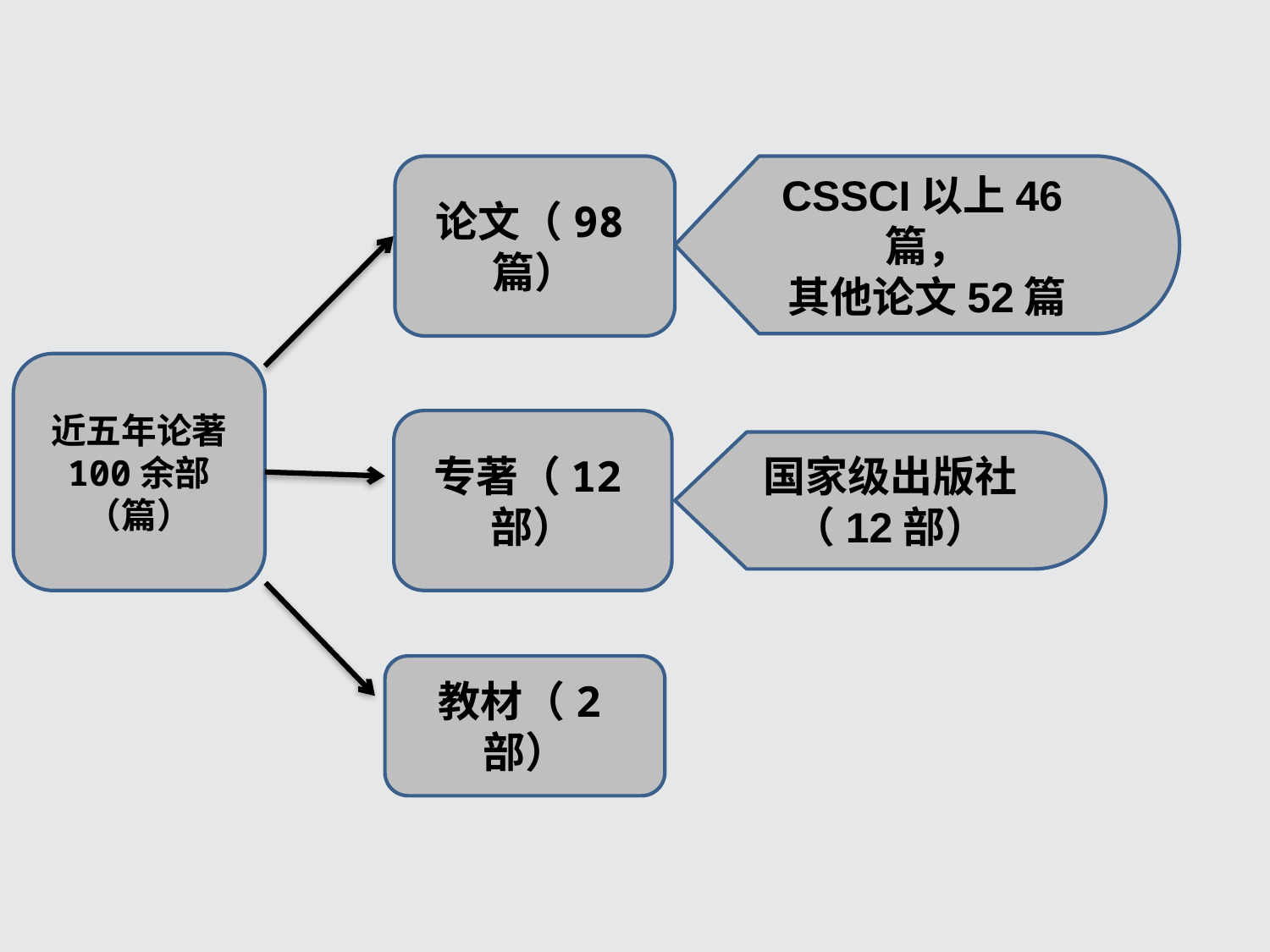

论文（98篇）
CSSCI以上46篇，
其他论文52篇
近五年论著
100余部（篇）
专著（12部）
国家级出版社（12部）
教材（2部）